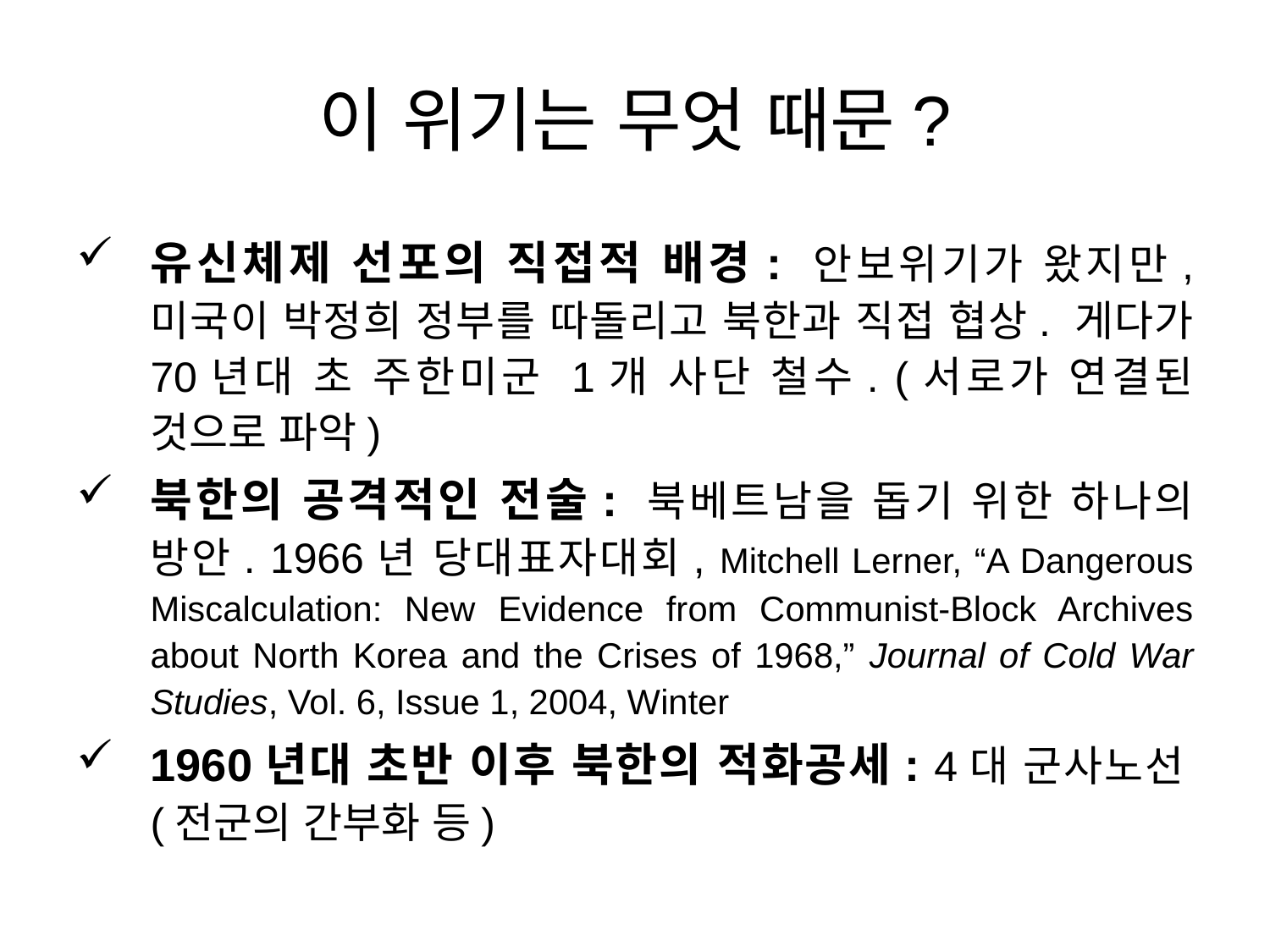

# 이 위기는 무엇 때문?
유신체제 선포의 직접적 배경: 안보위기가 왔지만, 미국이 박정희 정부를 따돌리고 북한과 직접 협상. 게다가 70년대 초 주한미군 1개 사단 철수. (서로가 연결된 것으로 파악)
북한의 공격적인 전술: 북베트남을 돕기 위한 하나의 방안. 1966년 당대표자대회, Mitchell Lerner, “A Dangerous Miscalculation: New Evidence from Communist-Block Archives about North Korea and the Crises of 1968,” Journal of Cold War Studies, Vol. 6, Issue 1, 2004, Winter
1960년대 초반 이후 북한의 적화공세: 4대 군사노선(전군의 간부화 등)